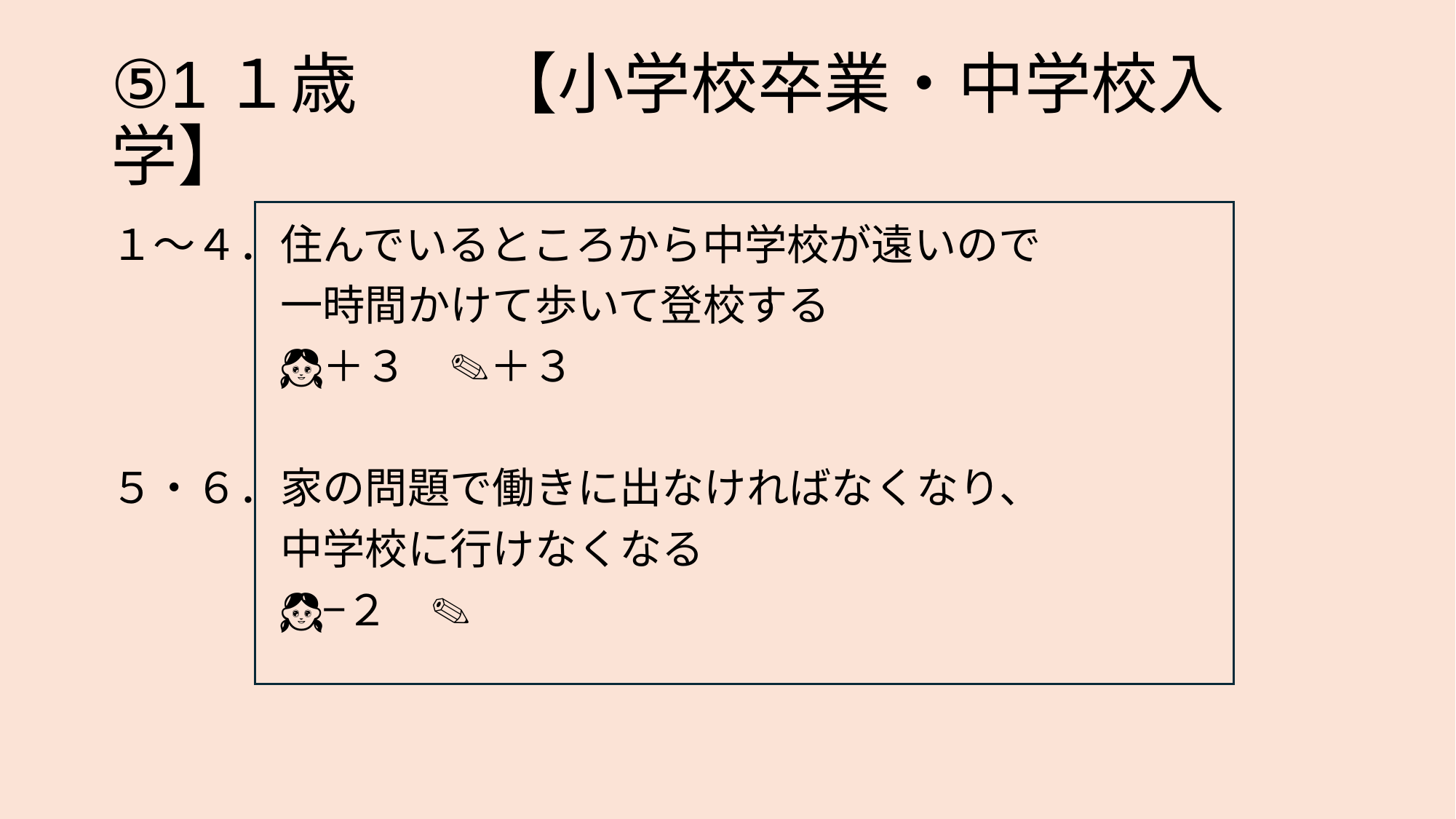

# ⑤1１歳　　【小学校卒業・中学校入学】

１～４．住んでいるところから中学校が遠いので
　　　　一時間かけて歩いて登校する
　　　　👧＋３　✎＋３

５・６．家の問題で働きに出なければなくなり、
　　　　中学校に行けなくなる
　　　　👧−２　✎